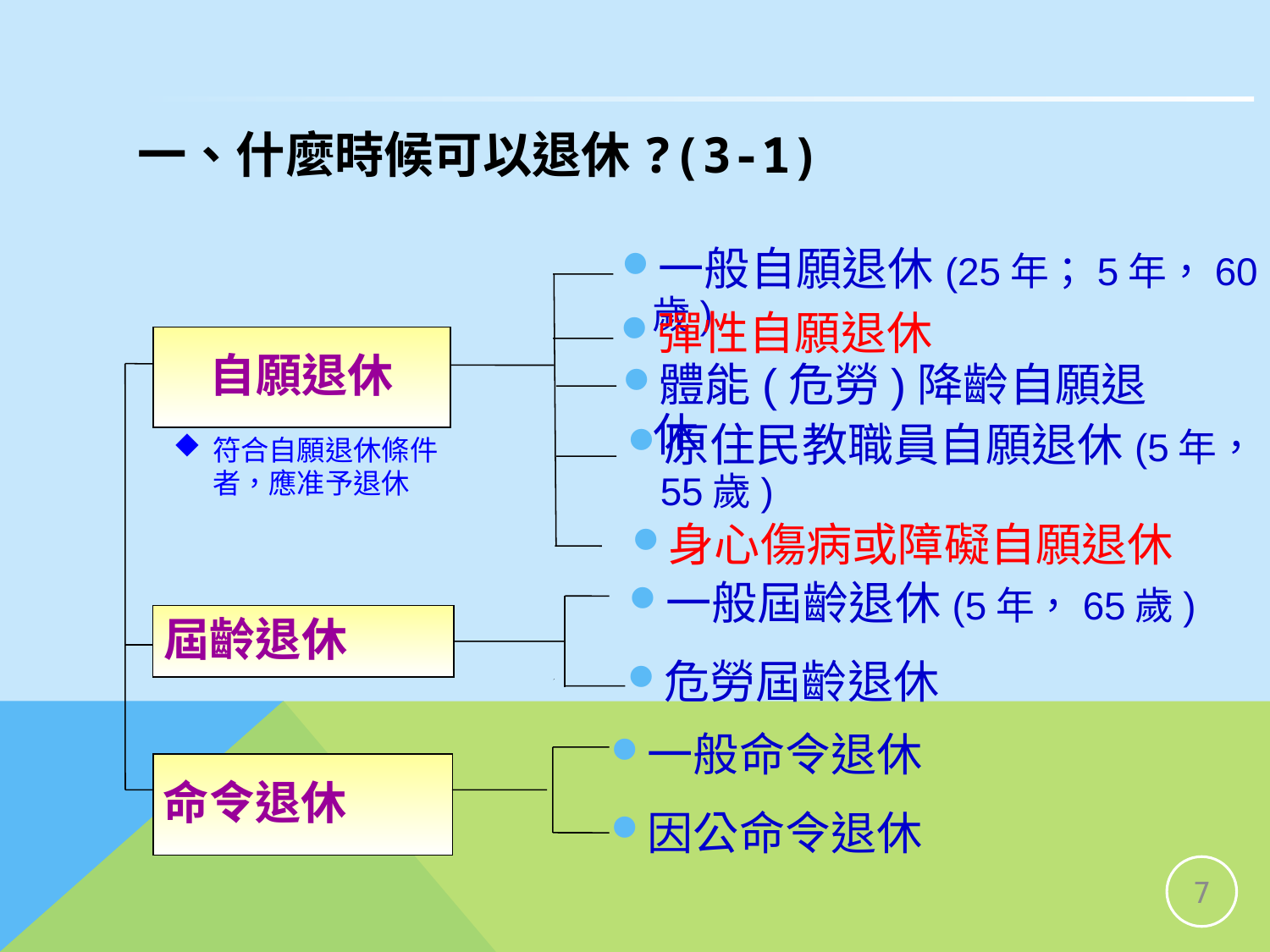

# 一、什麼時候可以退休?(3-1)
一般自願退休(25年；5年，60歲)

彈性自願退休
自願退休

體能(危勞)降齡自願退休

一般屆齡退休(5年，65歲)
屆齡退休

一般命令退休

命令退休

因公命令退休

原住民教職員自願退休(5年，
   55歲)
符合自願退休條件者，應准予退休
身心傷病或障礙自願退休

危勞屆齡退休

7